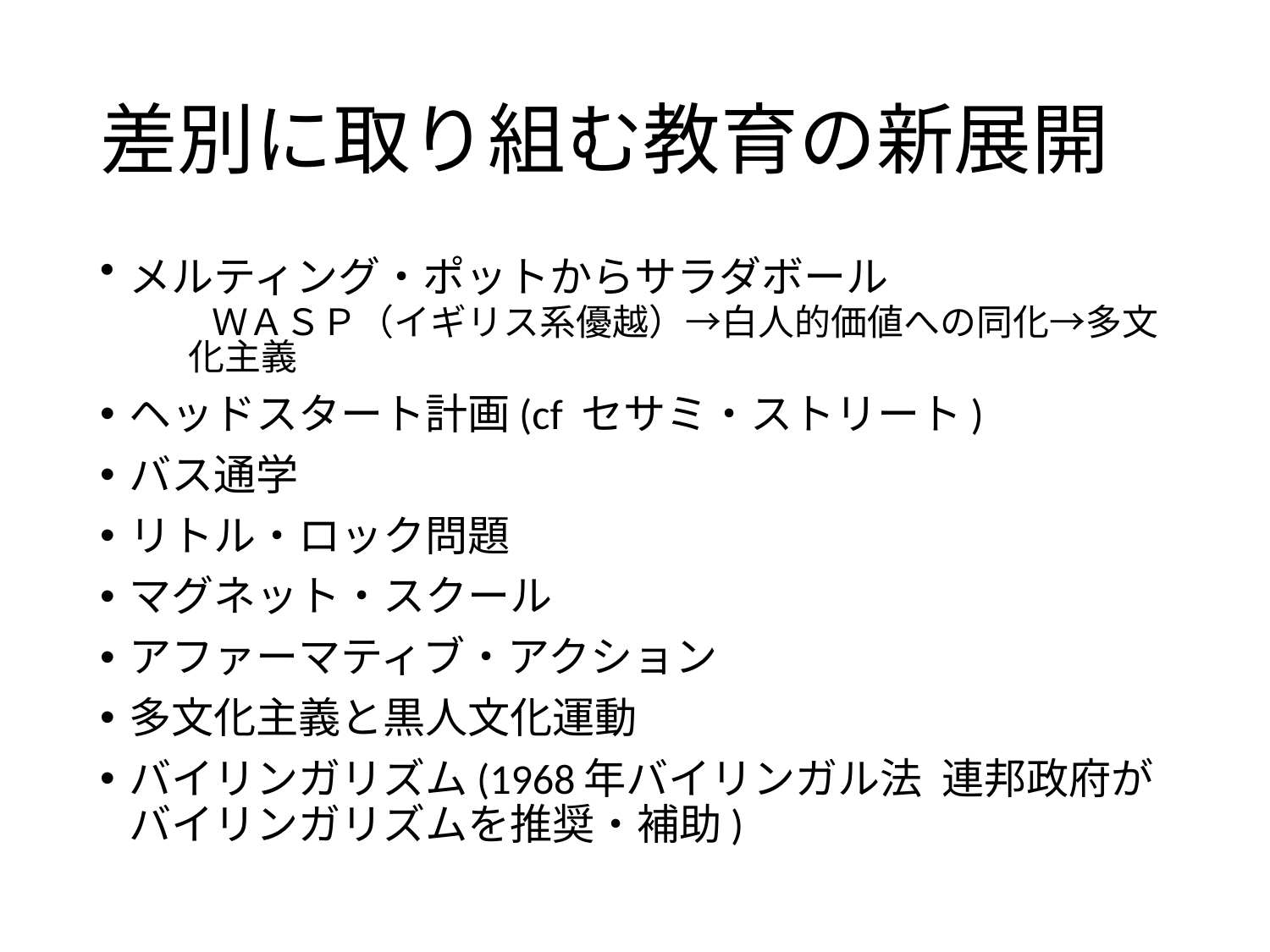

# 差別に取り組む教育の新展開
メルティング・ポットからサラダボール
　  ＷＡＳＰ（イギリス系優越）→白人的価値への同化→多文化主義
ヘッドスタート計画(cf セサミ・ストリート)
バス通学
リトル・ロック問題
マグネット・スクール
アファーマティブ・アクション
多文化主義と黒人文化運動
バイリンガリズム(1968年バイリンガル法  連邦政府がバイリンガリズムを推奨・補助)